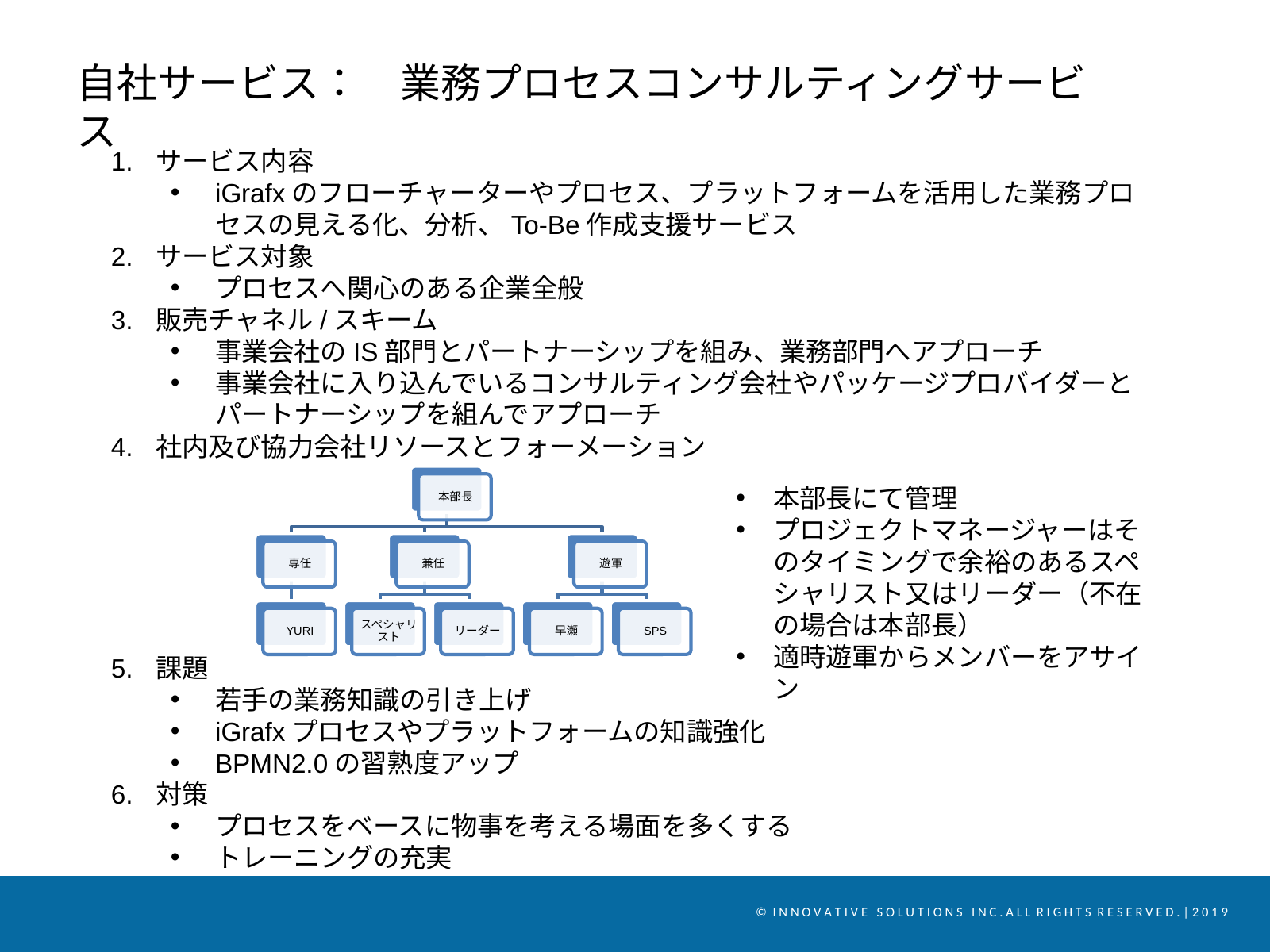

自社サービス：　業務プロセスコンサルティングサービス
サービス内容
iGrafxのフローチャーターやプロセス、プラットフォームを活用した業務プロセスの見える化、分析、To-Be作成支援サービス
サービス対象
プロセスへ関心のある企業全般
販売チャネル/スキーム
事業会社のIS部門とパートナーシップを組み、業務部門へアプローチ
事業会社に入り込んでいるコンサルティング会社やパッケージプロバイダーとパートナーシップを組んでアプローチ
社内及び協力会社リソースとフォーメーション

課題
若手の業務知識の引き上げ
iGrafxプロセスやプラットフォームの知識強化
BPMN2.0の習熟度アップ
対策
プロセスをベースに物事を考える場面を多くする
トレーニングの充実
本部長
専任
YURI
兼任
スペシャリスト
リーダー
遊軍
早瀬
SPS
本部長にて管理
プロジェクトマネージャーはそのタイミングで余裕のあるスペシャリスト又はリーダー（不在の場合は本部長）
適時遊軍からメンバーをアサイン

©  I N N O V A T I V E   S O L U T I O N S   I N C . A L L  R I G H T S  R E S E R V E D . | 2 0 1 9